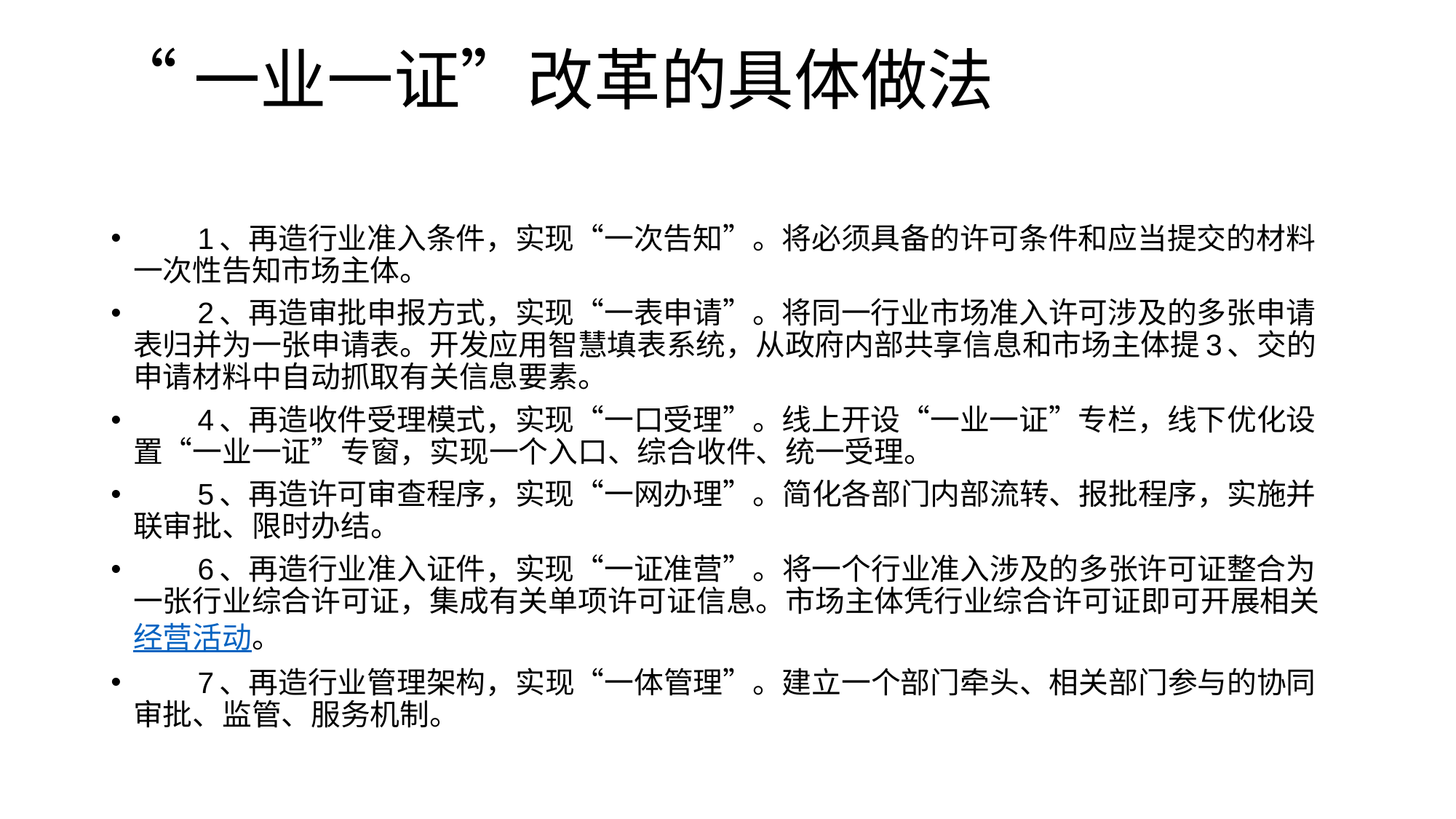

# “一业一证”改革的具体做法
　　1、再造行业准入条件，实现“一次告知”。将必须具备的许可条件和应当提交的材料一次性告知市场主体。
　　2、再造审批申报方式，实现“一表申请”。将同一行业市场准入许可涉及的多张申请表归并为一张申请表。开发应用智慧填表系统，从政府内部共享信息和市场主体提3、交的申请材料中自动抓取有关信息要素。
　　4、再造收件受理模式，实现“一口受理”。线上开设“一业一证”专栏，线下优化设置“一业一证”专窗，实现一个入口、综合收件、统一受理。
　　5、再造许可审查程序，实现“一网办理”。简化各部门内部流转、报批程序，实施并联审批、限时办结。
　　6、再造行业准入证件，实现“一证准营”。将一个行业准入涉及的多张许可证整合为一张行业综合许可证，集成有关单项许可证信息。市场主体凭行业综合许可证即可开展相关经营活动。
　　7、再造行业管理架构，实现“一体管理”。建立一个部门牵头、相关部门参与的协同审批、监管、服务机制。